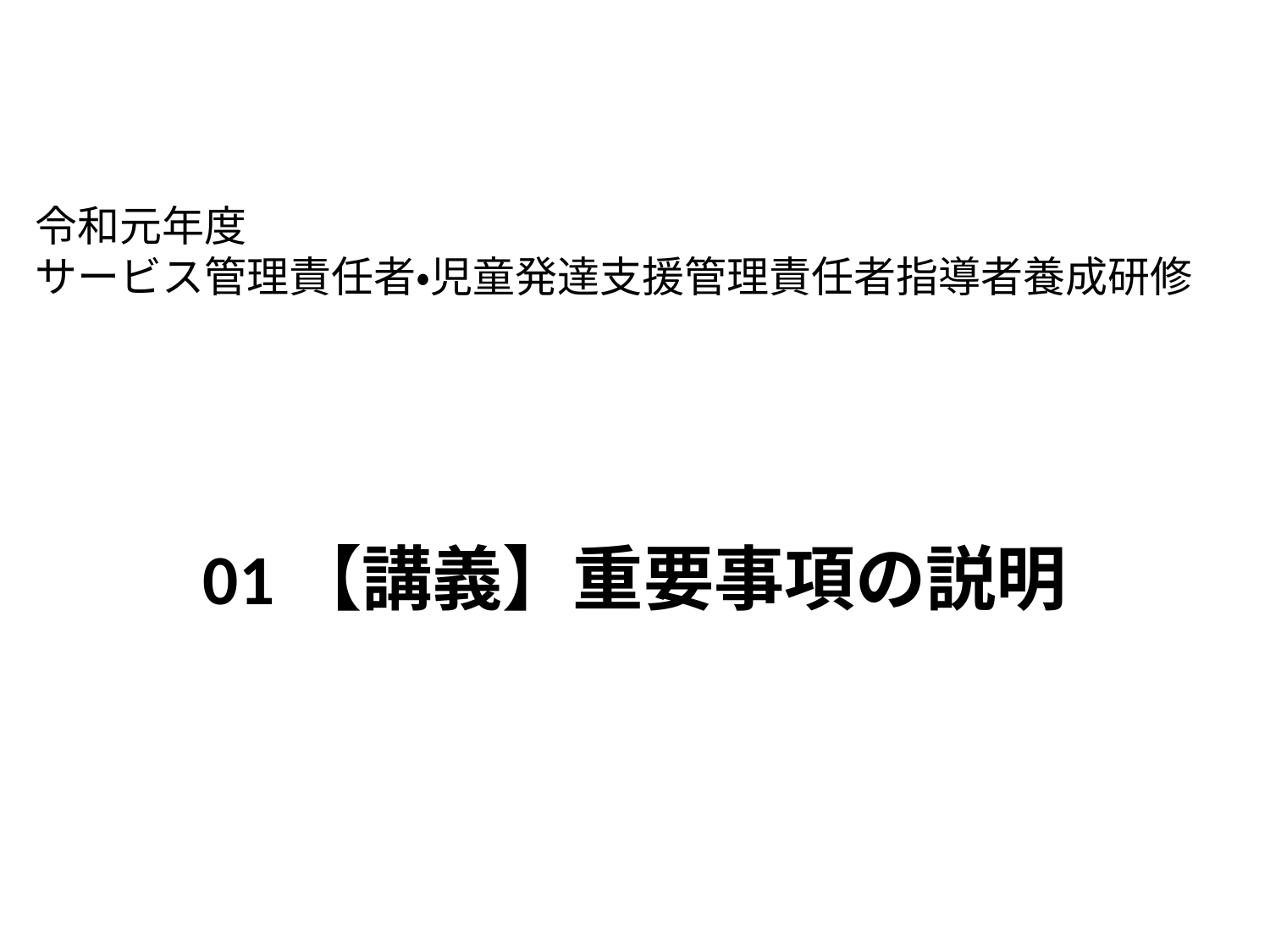

令和元年度
サービス管理責任者・児童発達支援管理責任者指導者養成研修
01【講義】重要事項の説明